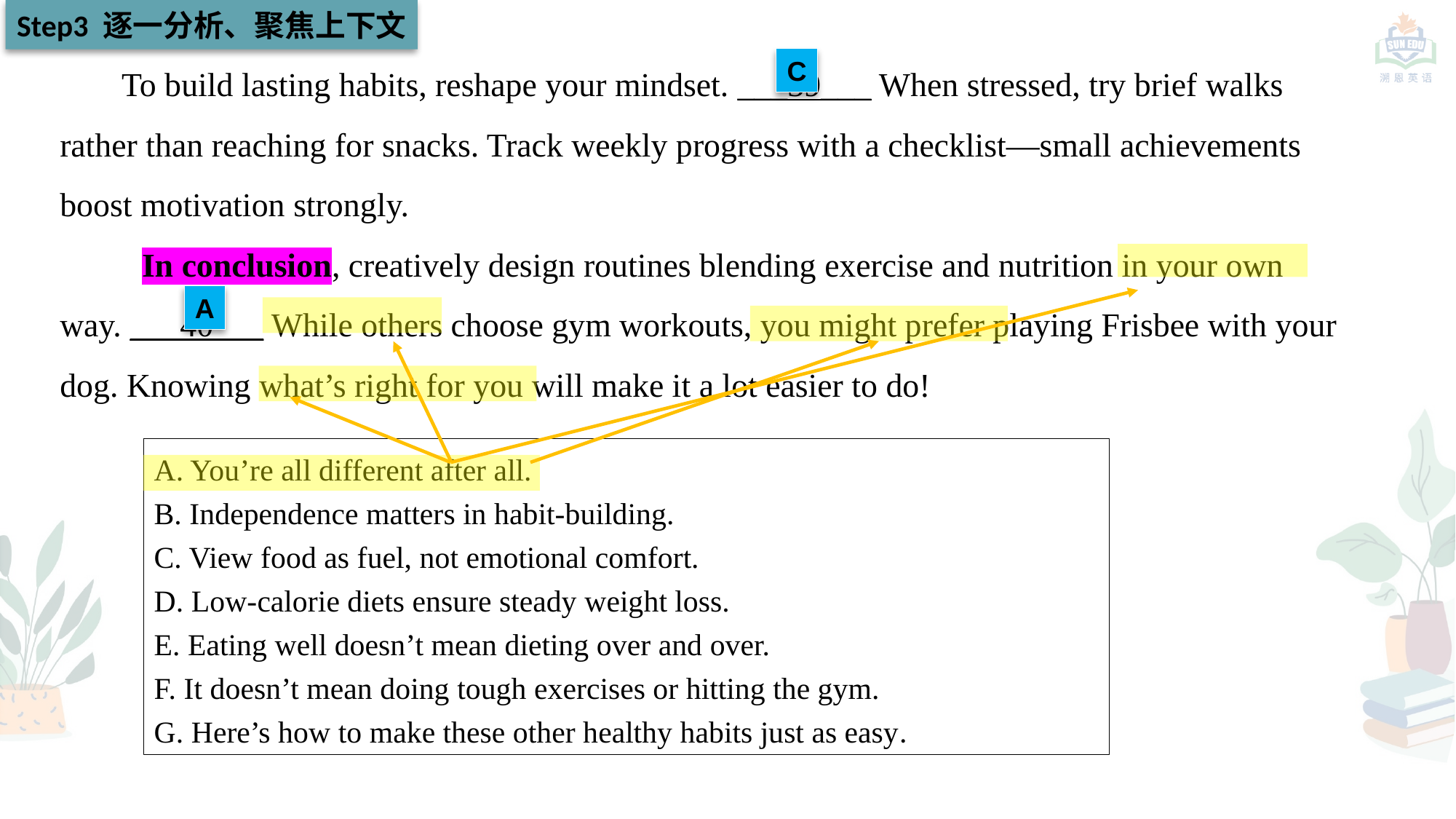

Step3 逐一分析、聚焦上下文
    To build lasting habits, reshape your mindset. ___39___ When stressed, try brief walks rather than reaching for snacks. Track weekly progress with a checklist—small achievements boost motivation strongly.
      In conclusion, creatively design routines blending exercise and nutrition in your own way. ___40___ While others choose gym workouts, you might prefer playing Frisbee with your dog. Knowing what’s right for you will make it a lot easier to do!
C

A

A. You’re all different after all.
B. Independence matters in habit-building.
C. View food as fuel, not emotional comfort.
D. Low-calorie diets ensure steady weight loss.
E. Eating well doesn’t mean dieting over and over.
F. It doesn’t mean doing tough exercises or hitting the gym.
G. Here’s how to make these other healthy habits just as easy.